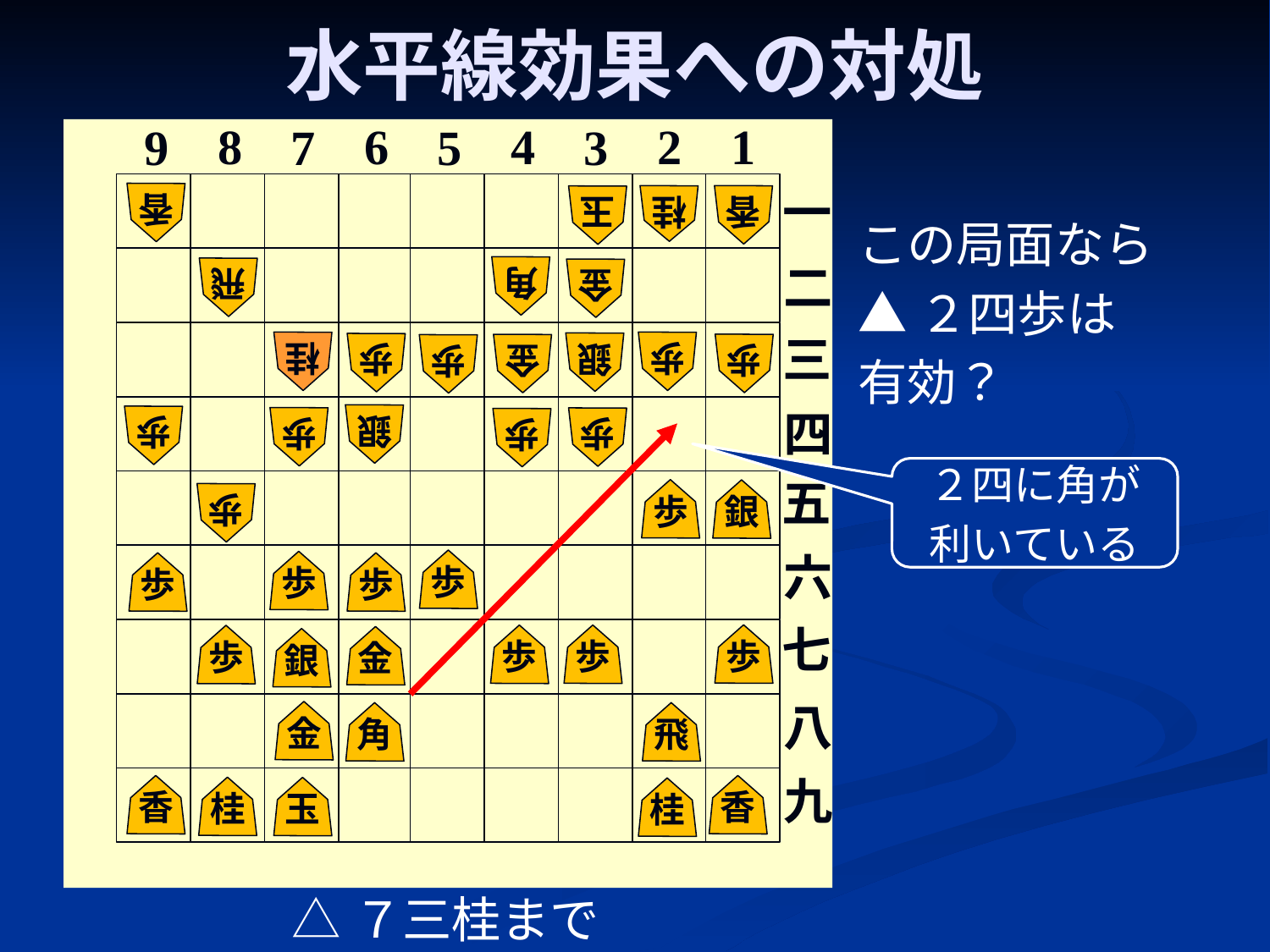

# 水平線効果への対処
6
2
1
8
4
7
3
9
5

一

二
三

四
五

六

七

八

九

香
香
桂
玉
この局面なら
▲２四歩は
有効？
角
飛
金
桂
歩
銀
歩
歩
金
歩
銀
歩
歩
歩
歩
２四に角が
利いている
歩
銀
歩
歩
歩
歩
歩
歩
歩
歩
歩
金
銀
金
角
飛
香
香
桂
玉
桂
△７三桂まで